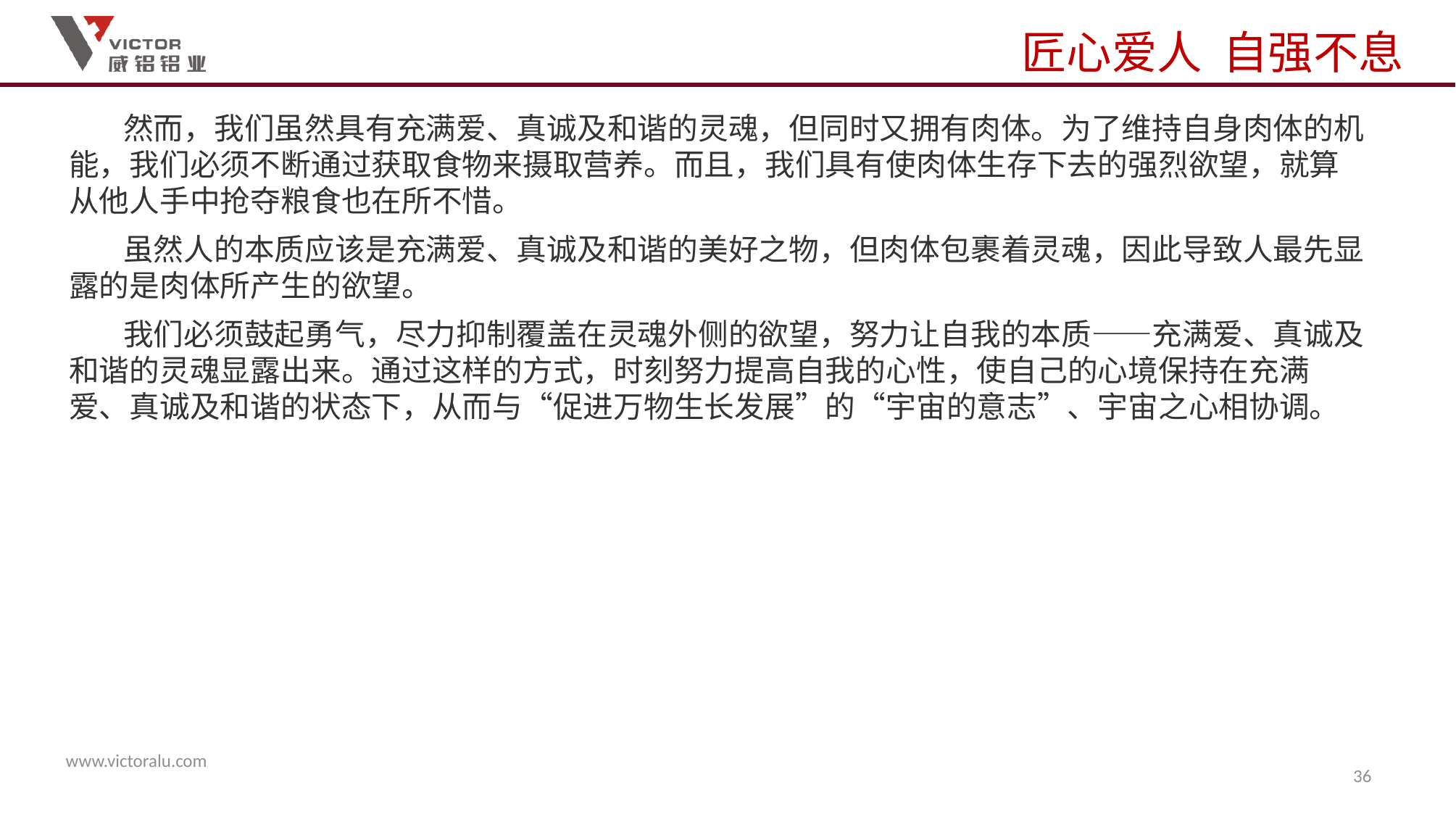

然而，我们虽然具有充满爱、真诚及和谐的灵魂，但同时又拥有肉体。为了维持自身肉体的机能，我们必须不断通过获取食物来摄取营养。而且，我们具有使肉体生存下去的强烈欲望，就算从他人手中抢夺粮食也在所不惜。
虽然人的本质应该是充满爱、真诚及和谐的美好之物，但肉体包裹着灵魂，因此导致人最先显露的是肉体所产生的欲望。
我们必须鼓起勇气，尽力抑制覆盖在灵魂外侧的欲望，努力让自我的本质——充满爱、真诚及和谐的灵魂显露出来。通过这样的方式，时刻努力提高自我的心性，使自己的心境保持在充满爱、真诚及和谐的状态下，从而与“促进万物生长发展”的“宇宙的意志”、宇宙之心相协调。

36